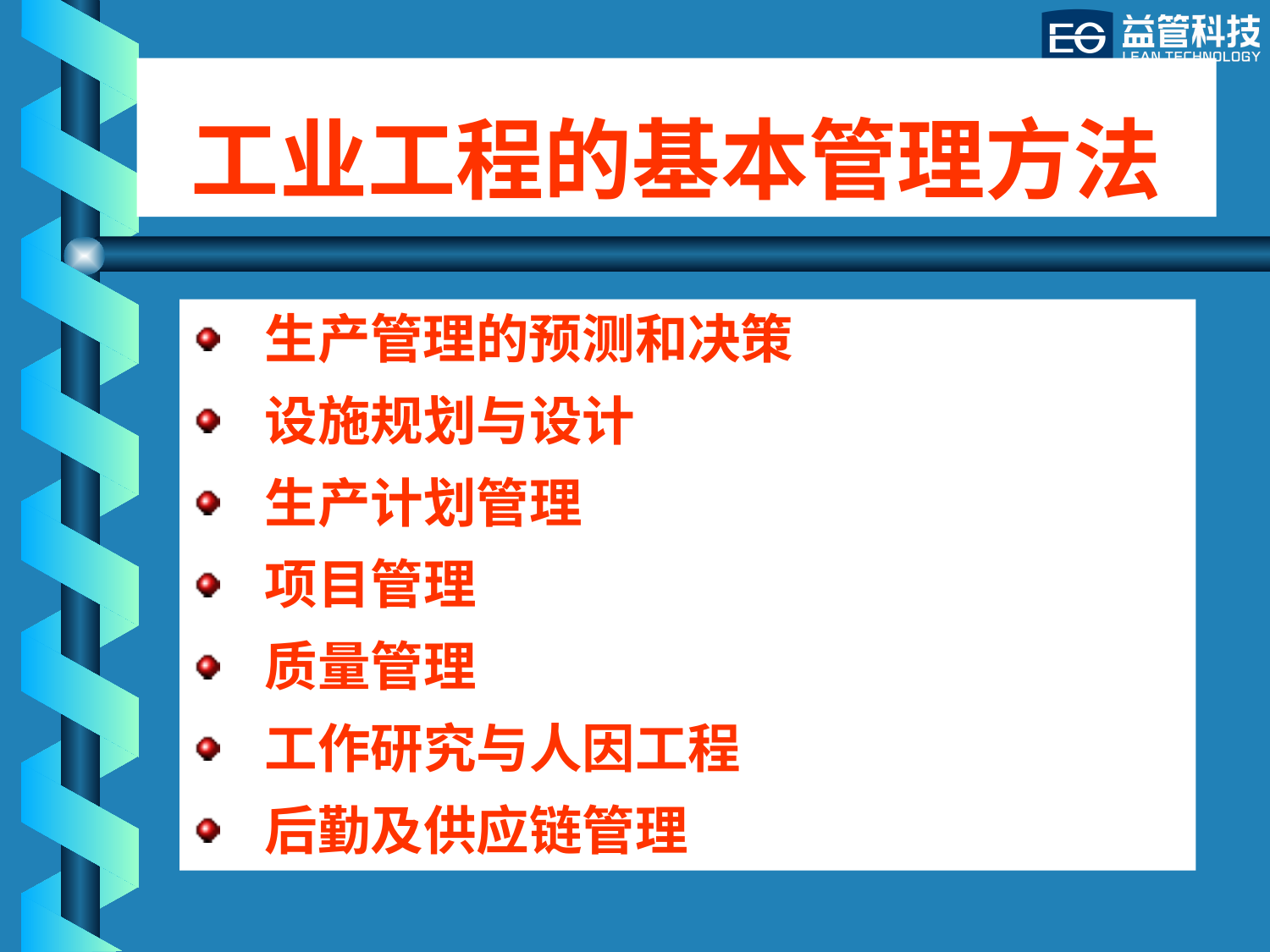

工业工程的基本管理方法
 生产管理的预测和决策
 设施规划与设计
 生产计划管理
 项目管理
 质量管理
 工作研究与人因工程
 后勤及供应链管理